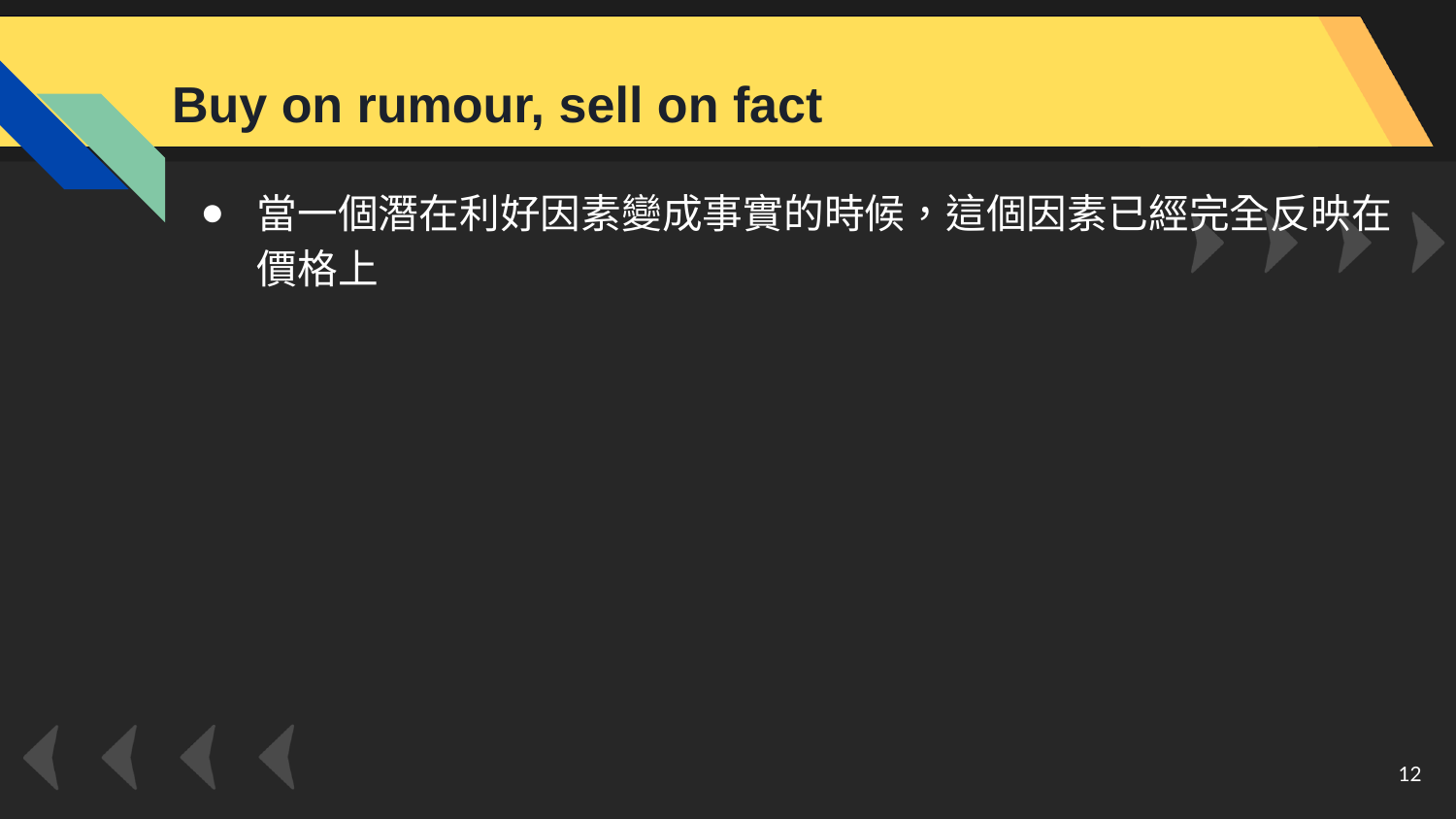

Buy on rumour, sell on fact

當一個潛在利好因素變成事實的時候，這個因素已經完全反映在價格上

12